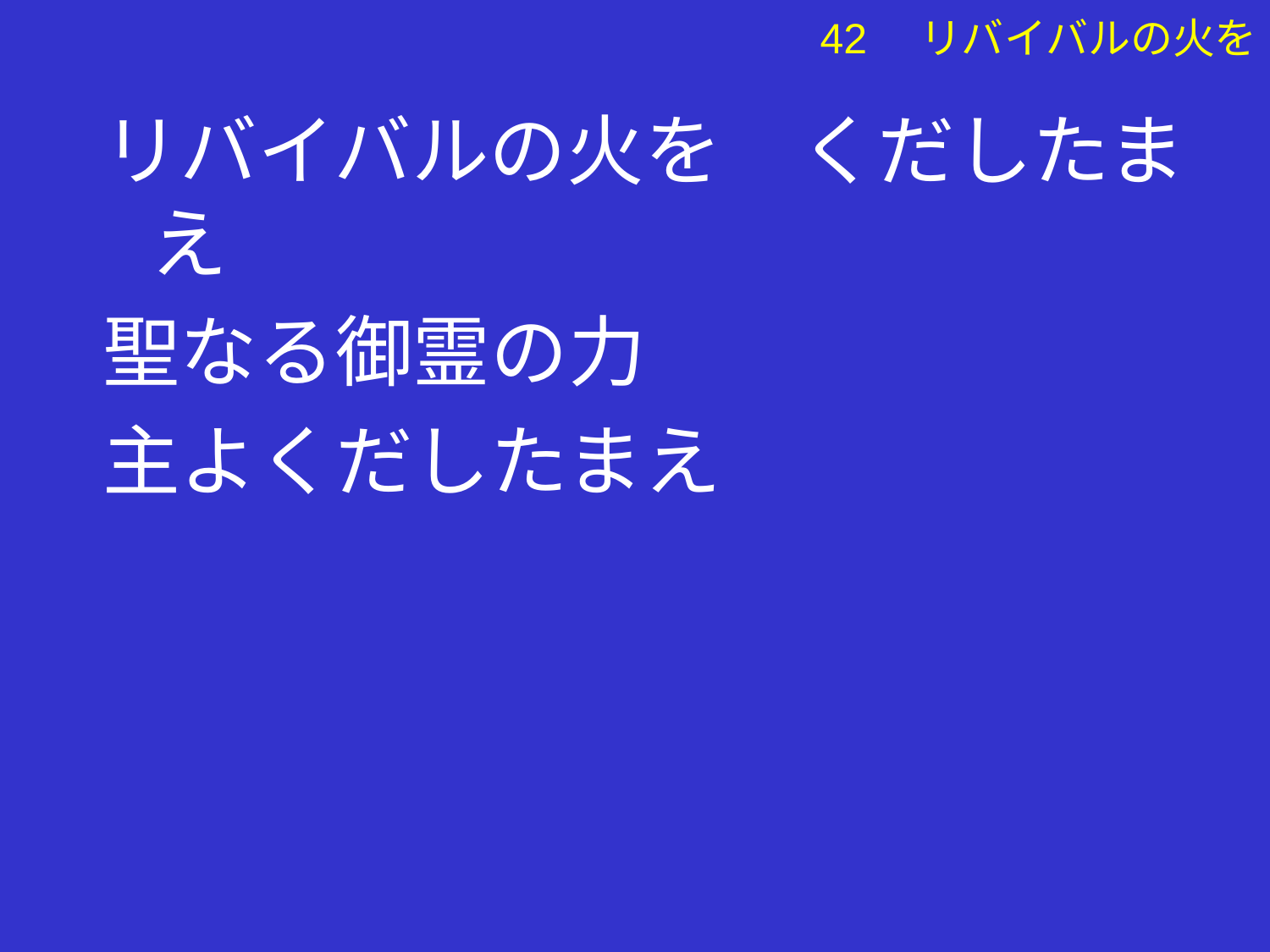

リバイバルの火を　くだしたまえ
聖なる御霊の力
主よくだしたまえ
# 42　リバイバルの火を